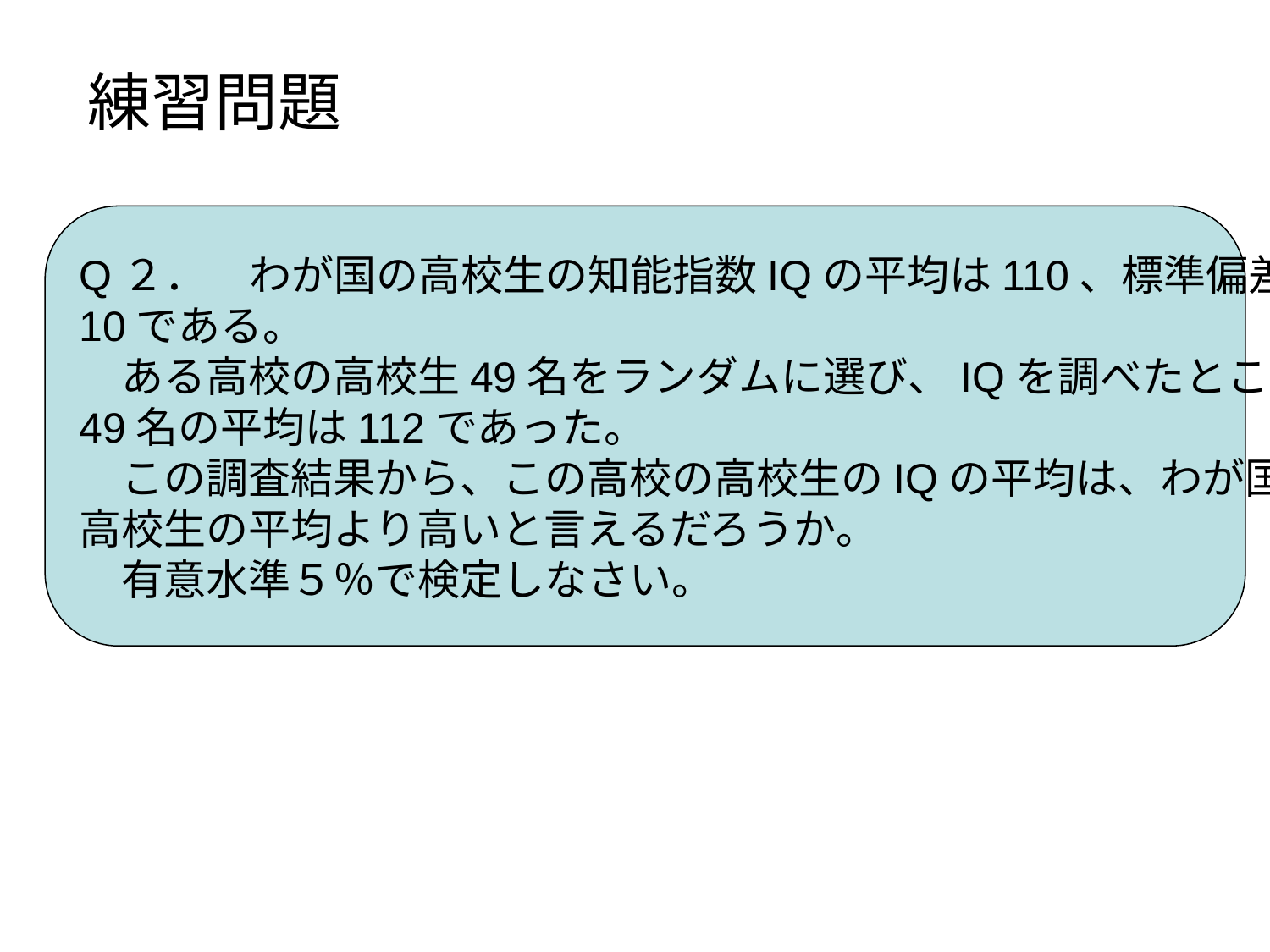

練習問題
Q２．　わが国の高校生の知能指数IQの平均は110、標準偏差は
10である。
　ある高校の高校生49名をランダムに選び、IQを調べたところ、
49名の平均は112であった。
　この調査結果から、この高校の高校生のIQの平均は、わが国の
高校生の平均より高いと言えるだろうか。
　有意水準５％で検定しなさい。